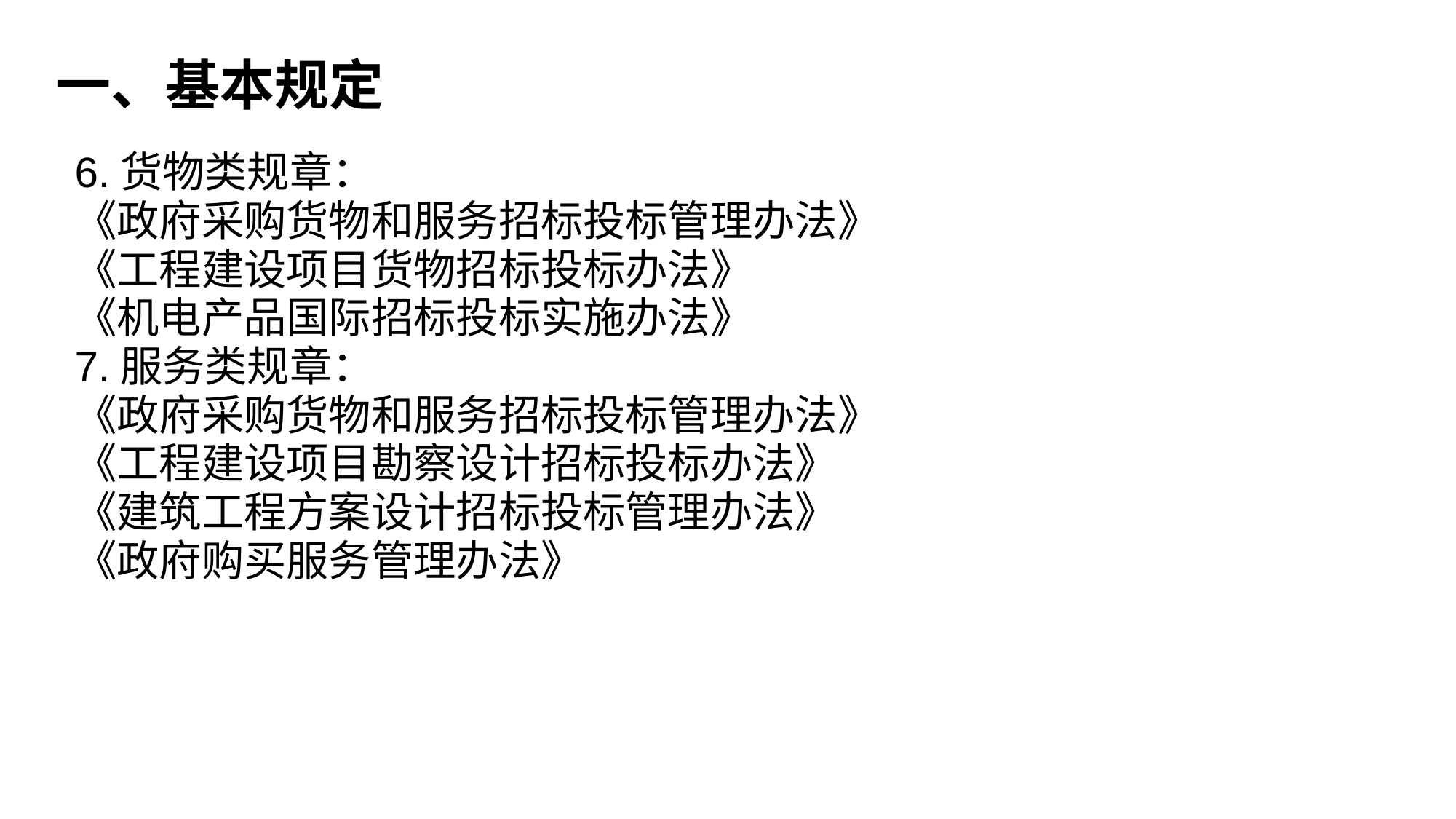

一、基本规定
6.货物类规章：
《政府采购货物和服务招标投标管理办法》
《工程建设项目货物招标投标办法》
《机电产品国际招标投标实施办法》
7.服务类规章：
《政府采购货物和服务招标投标管理办法》
《工程建设项目勘察设计招标投标办法》
《建筑工程方案设计招标投标管理办法》
《政府购买服务管理办法》